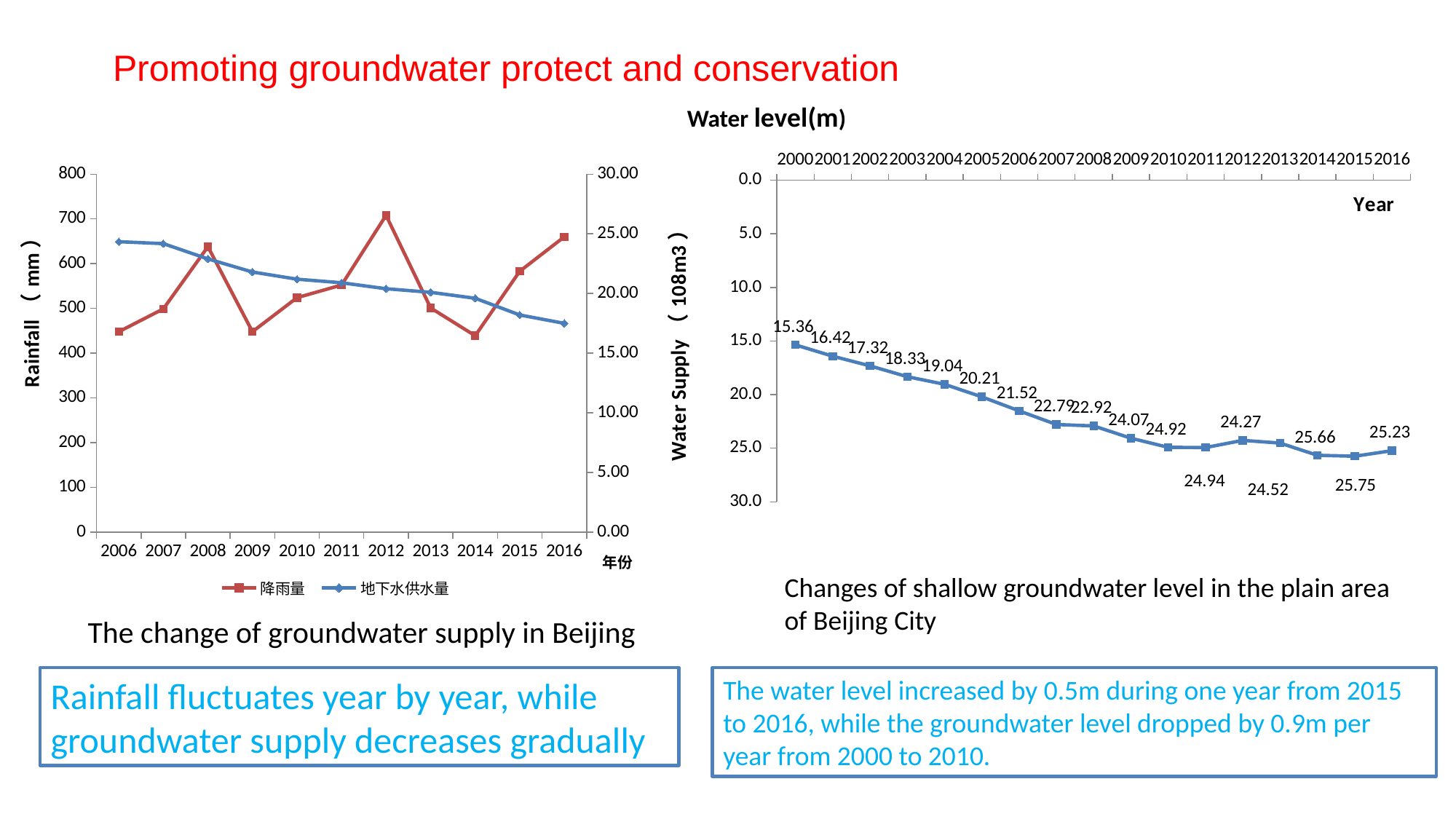

Promoting groundwater protect and conservation
Water level(m)

### Chart

| Category |  |
|---|---|
| 2000 | 15.36 |
| 2001 | 16.42 |
| 2002 | 17.32 |
| 2003 | 18.33 |
| 2004 | 19.04 |
| 2005 | 20.21 |
| 2006 | 21.52 |
| 2007 | 22.79 |
| 2008 | 22.92 |
| 2009 | 24.07 |
| 2010 | 24.92 |
| 2011 | 24.94 |
| 2012 | 24.27 |
| 2013 | 24.52 |
| 2014 | 25.66 |
| 2015 | 25.75 |
| 2016 | 25.23 |

### Chart

| Category |  |  |
|---|---|---|
| 2006 | 448.0 | 24.34 |
| 2007 | 499.0 | 24.18 |
| 2008 | 638.0 | 22.9 |
| 2009 | 448.0 | 21.8 |
| 2010 | 524.0 | 21.2 |
| 2011 | 552.3 | 20.9 |
| 2012 | 708.0 | 20.4 |
| 2013 | 501.0 | 20.1 |
| 2014 | 439.0 | 19.6 |
| 2015 | 583.0 | 18.2 |
| 2016 | 660.0 | 17.5 |
点评
Changes of shallow groundwater level in the plain area of Beijing City
The change of groundwater supply in Beijing

Rainfall fluctuates year by year, while groundwater supply decreases gradually
The water level increased by 0.5m during one year from 2015 to 2016, while the groundwater level dropped by 0.9m per year from 2000 to 2010.